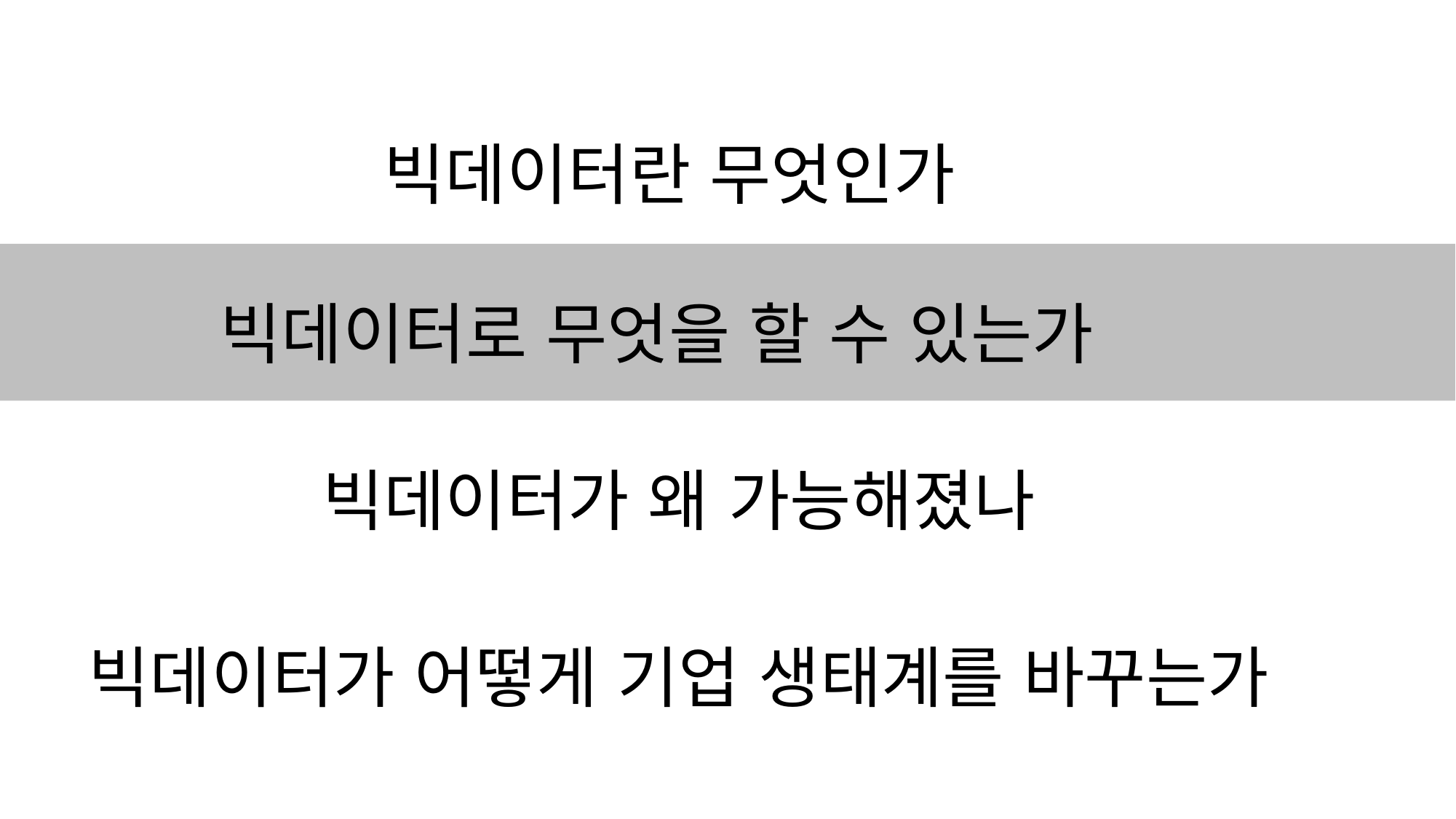

# 빅데이터란 무엇인가

빅데이터로 무엇을 할 수 있는가
빅데이터가 왜 가능해졌나
빅데이터가 어떻게 기업 생태계를 바꾸는가